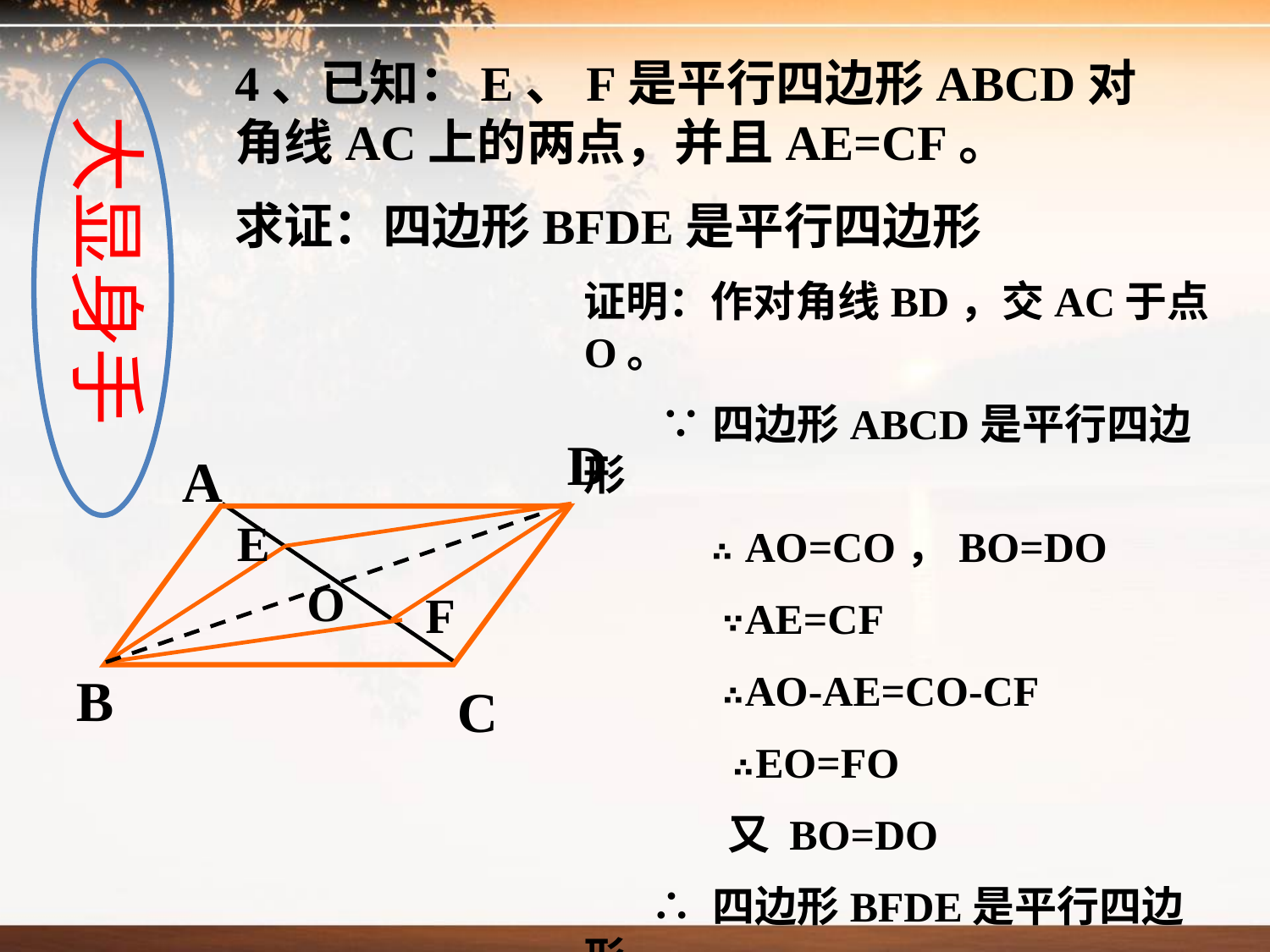

4、已知：E、F是平行四边形ABCD对角线AC上的两点，并且AE=CF。
求证：四边形BFDE是平行四边形

大显身手
证明：作对角线BD，交AC于点O。
        ∵四边形ABCD是平行四边形
            ∴ AO=CO，BO=DO
             ∵AE=CF
             ∴AO-AE=CO-CF
              ∴EO=FO
              又 BO=DO
       ∴ 四边形BFDE是平行四边形
D
A

E

O
F

B
C